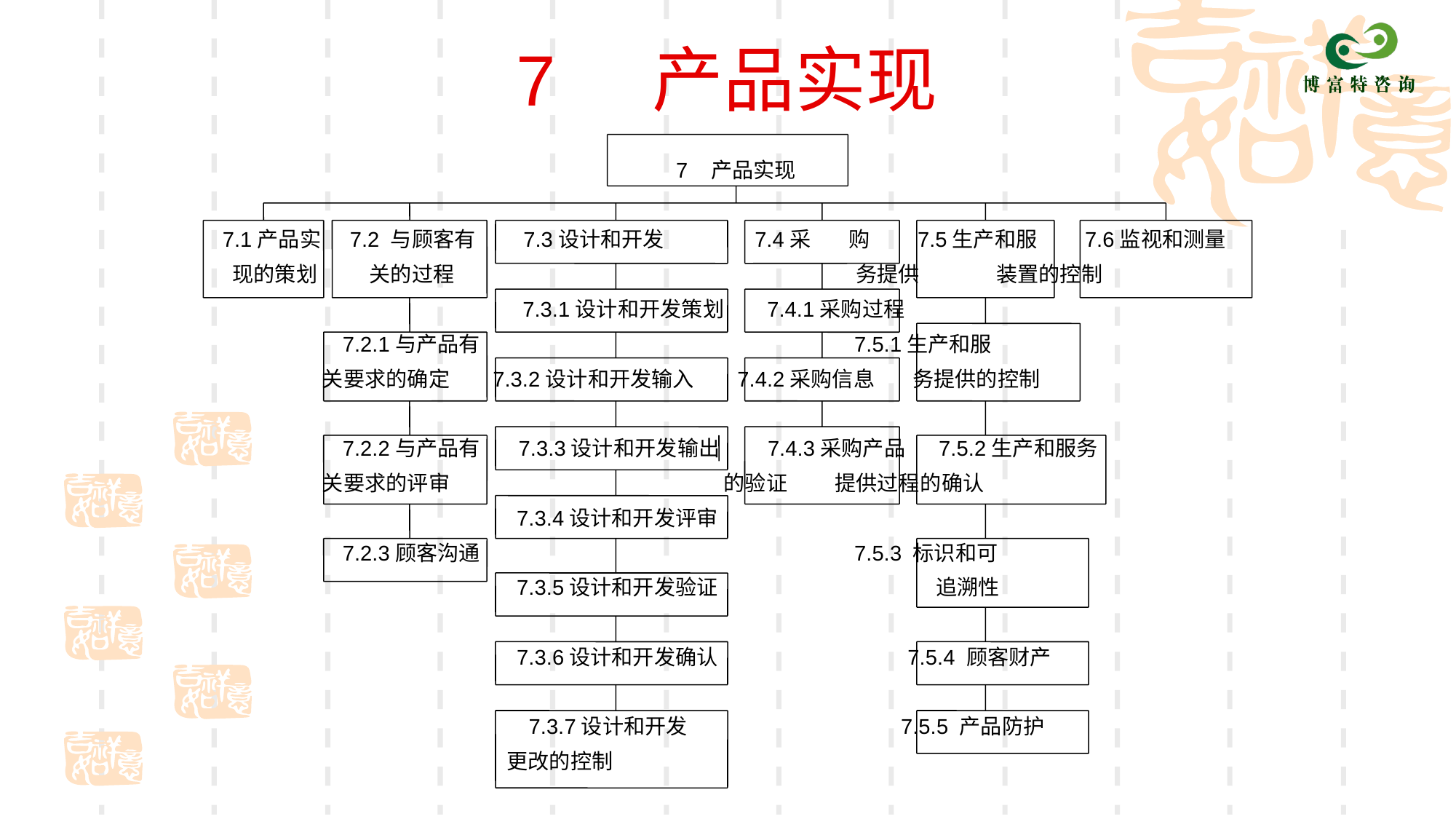

# 7    产品实现

7   产品实现

7.1产品实     7.2 与顾客有         7.3设计和开发                  7.4采        购         7.5生产和服         7.6监视和测量
 现的策划           关的过程                                                                                     务提供                装置的控制
                                                  7.3.1设计和开发策划        7.4.1采购过程
                    7.2.1与产品有                                                                              7.5.1生产和服
                    关要求的确定        7.3.2设计和开发输入        7.4.2采购信息        务提供的控制

                    7.2.2与产品有       7.3.3设计和开发输出         7.4.3采购产品      7.5.2生产和服务
                    关要求的评审                                                          的验证          提供过程的确认
                                                 7.3.4设计和开发评审
                    7.2.3顾客沟通                                                                              7.5.3 标识和可
                                                 7.3.5设计和开发验证                                              追溯性

                                                 7.3.6设计和开发确认                                       7.5.4 顾客财产

                                                   7.3.7设计和开发                                            7.5.5 产品防护
                                                           更改的控制